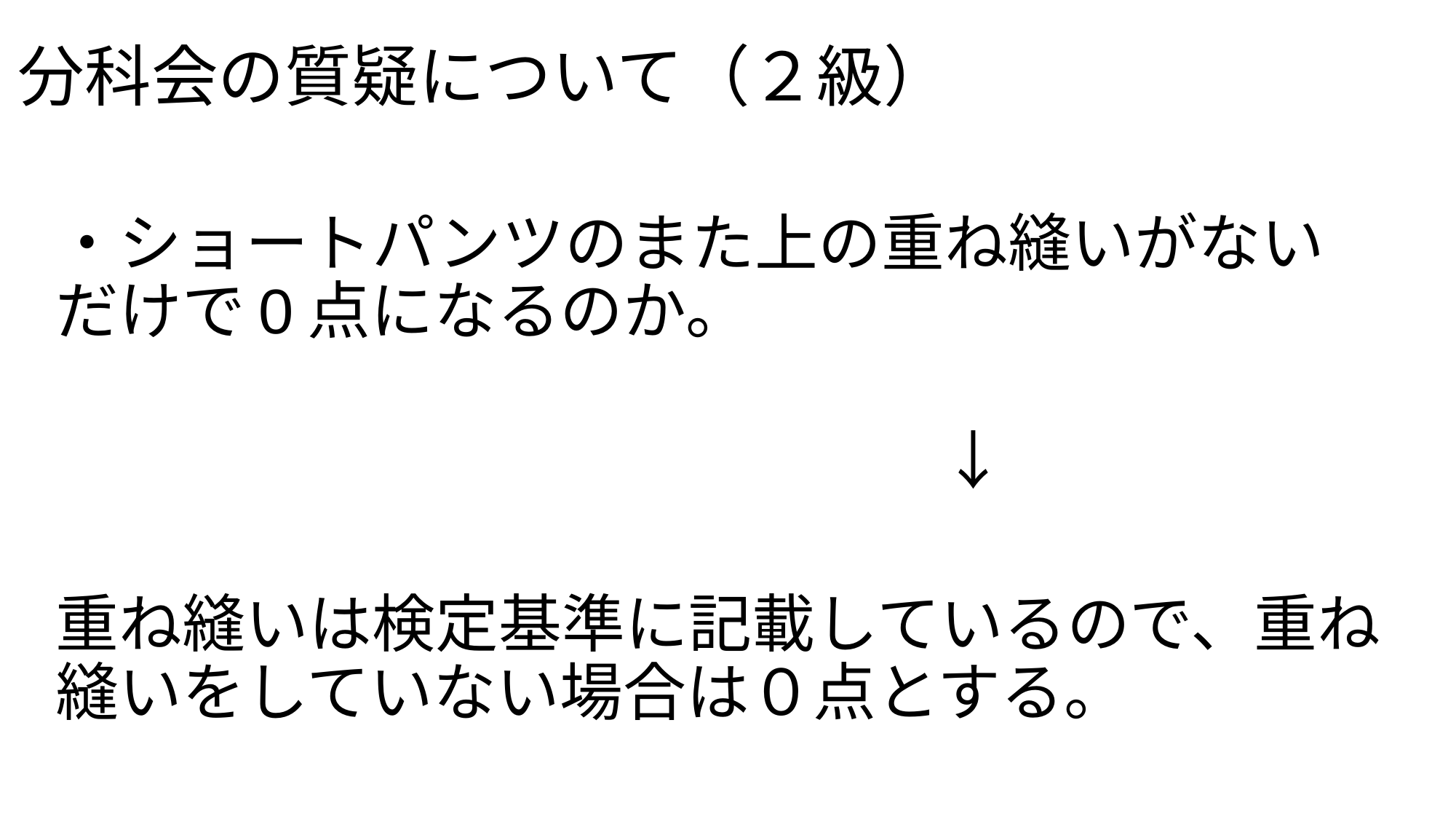

# 分科会の質疑について（２級）
・ショートパンツのまた上の重ね縫いがないだけで0点になるのか。
　　　　　　　　　　　　　　↓

重ね縫いは検定基準に記載しているので、重ね縫いをしていない場合は０点とする。